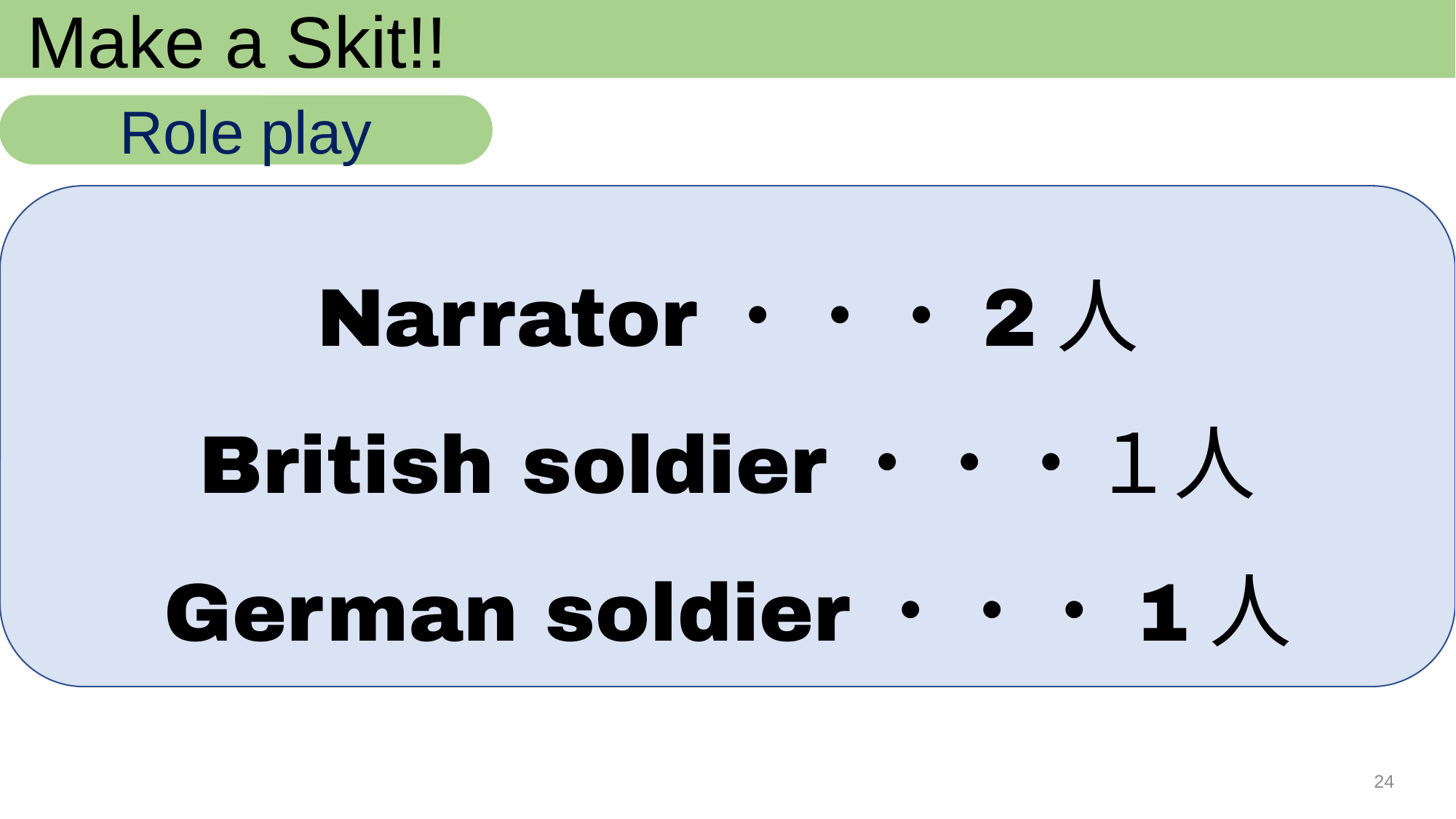

Make a Skit!!

Role play
Narrator・・・2人
British soldier・・・１人
German soldier・・・1人
24